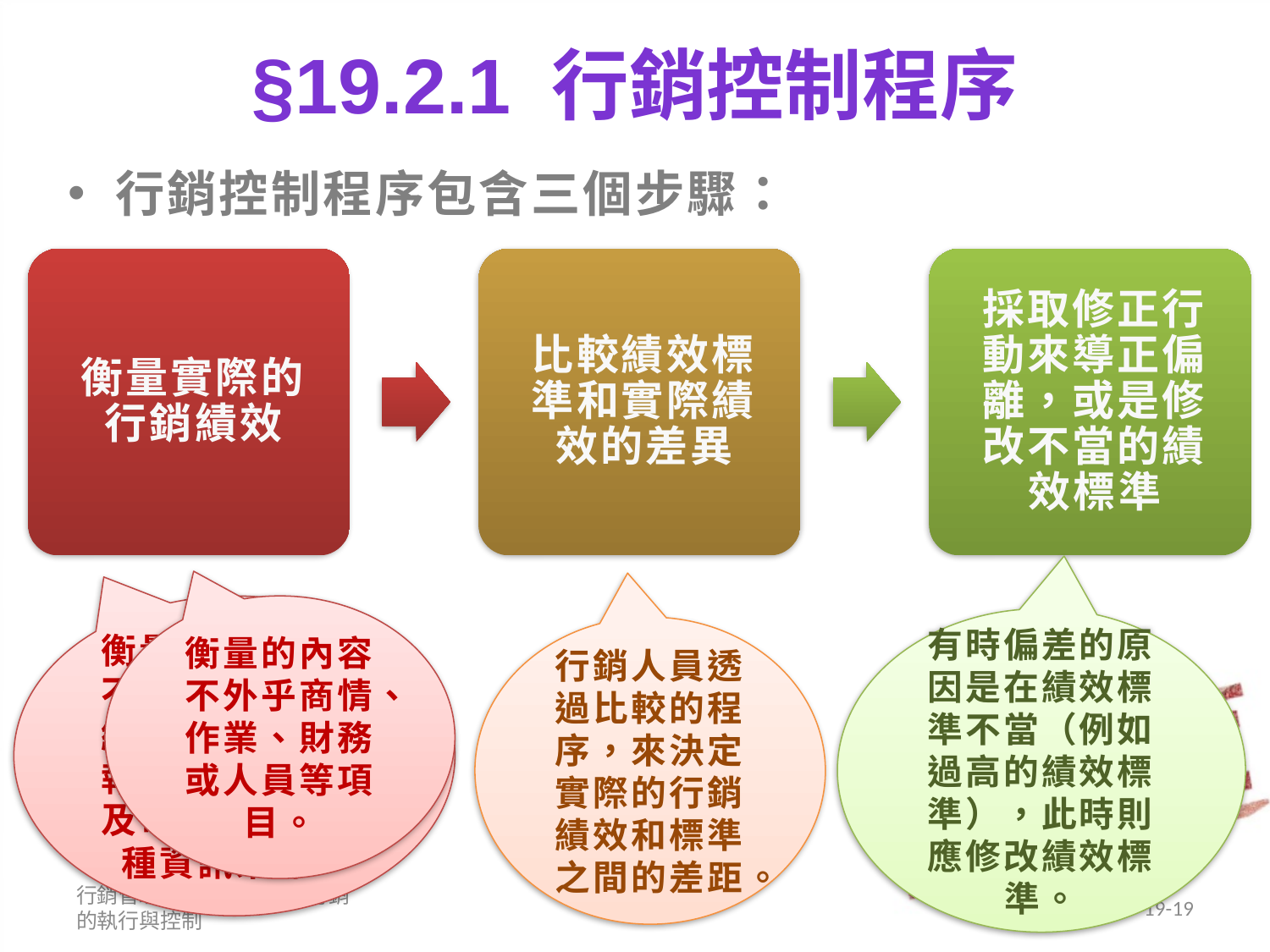

# §19.2.1 行銷控制程序
行銷控制程序包含三個步驟：
衡量實際的行銷績效

比較績效標準和實際績效的差異

採取修正行動來導正偏離，或是修改不當的績效標準
衡量方式基本上不外乎個人觀察、統計報告、口頭報告、書面報告，及電子回饋等五種資訊來源。
衡量的內容不外乎商情、作業、財務或人員等項目。
有時偏差的原因是在績效標準不當（例如過高的績效標準），此時則應修改績效標準。
行銷人員透過比較的程序，來決定實際的行銷績效和標準之間的差距。
行銷管理   Chapter 19   行銷的執行與控制
19-19